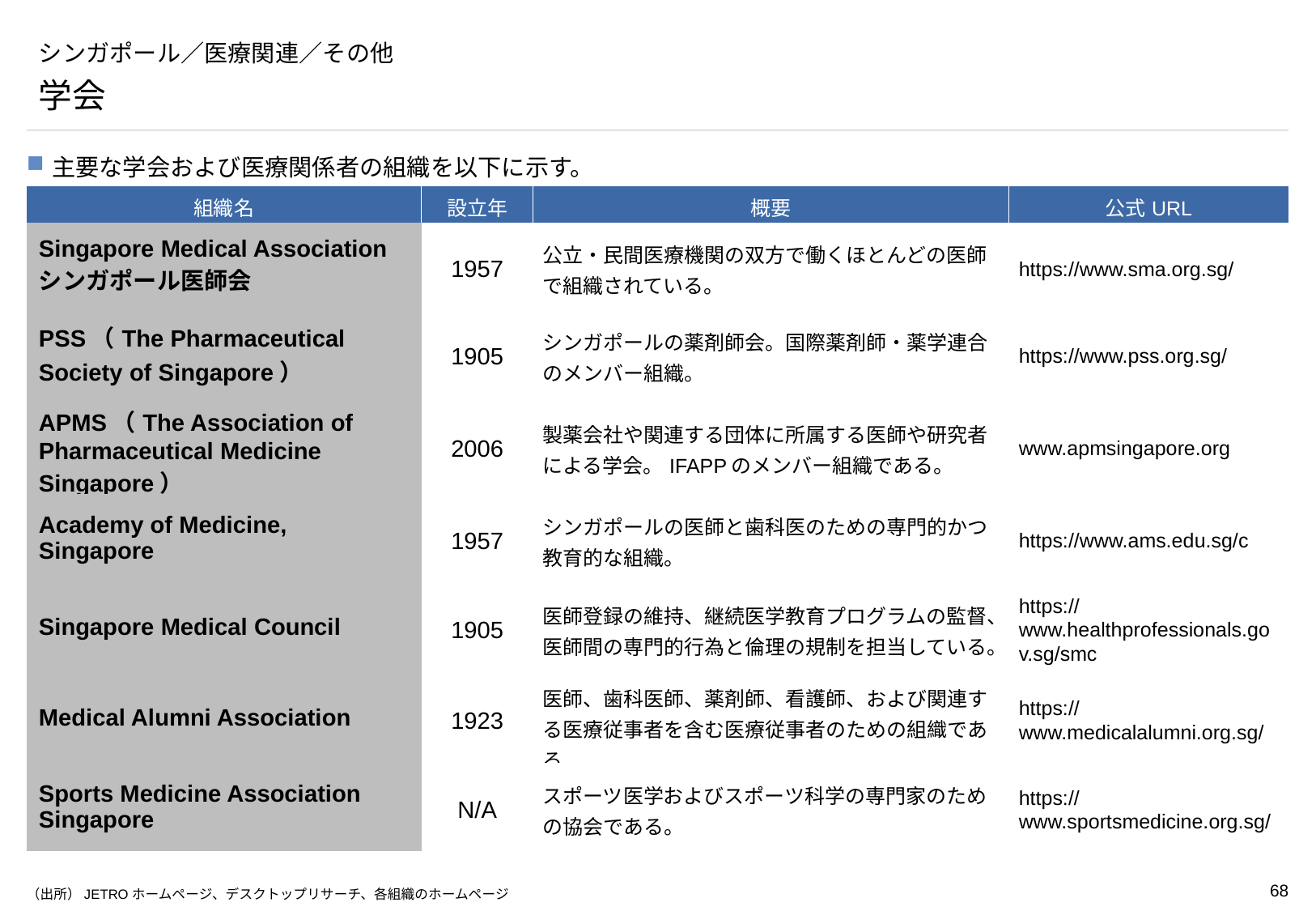

# シンガポール／医療関連／その他
学会
主要な学会および医療関係者の組織を以下に示す。
| 組織名 | 設立年 | 概要 | 公式URL |
| --- | --- | --- | --- |
| Singapore Medical Association シンガポール医師会 | 1957 | 公立・民間医療機関の双方で働くほとんどの医師で組織されている。 | https://www.sma.org.sg/ |
| PSS（The Pharmaceutical Society of Singapore） | 1905 | シンガポールの薬剤師会。国際薬剤師・薬学連合のメンバー組織。 | https://www.pss.org.sg/ |
| APMS（The Association of Pharmaceutical Medicine Singapore） | 2006 | 製薬会社や関連する団体に所属する医師や研究者による学会。IFAPPのメンバー組織である。 | www.apmsingapore.org |
| Academy of Medicine, Singapore | 1957 | シンガポールの医師と歯科医のための専門的かつ教育的な組織。 | https://www.ams.edu.sg/c |
| Singapore Medical Council | 1905 | 医師登録の維持、継続医学教育プログラムの監督、医師間の専門的行為と倫理の規制を担当している。 | https://www.healthprofessionals.gov.sg/smc |
| Medical Alumni Association | 1923 | 医師、歯科医師、薬剤師、看護師、および関連する医療従事者を含む医療従事者のための組織である。 | https://www.medicalalumni.org.sg/ |
| Sports Medicine Association Singapore | N/A | スポーツ医学およびスポーツ科学の専門家のための協会である。 | https://www.sportsmedicine.org.sg/ |
（出所）JETROホームページ、デスクトップリサーチ、各組織のホームページ